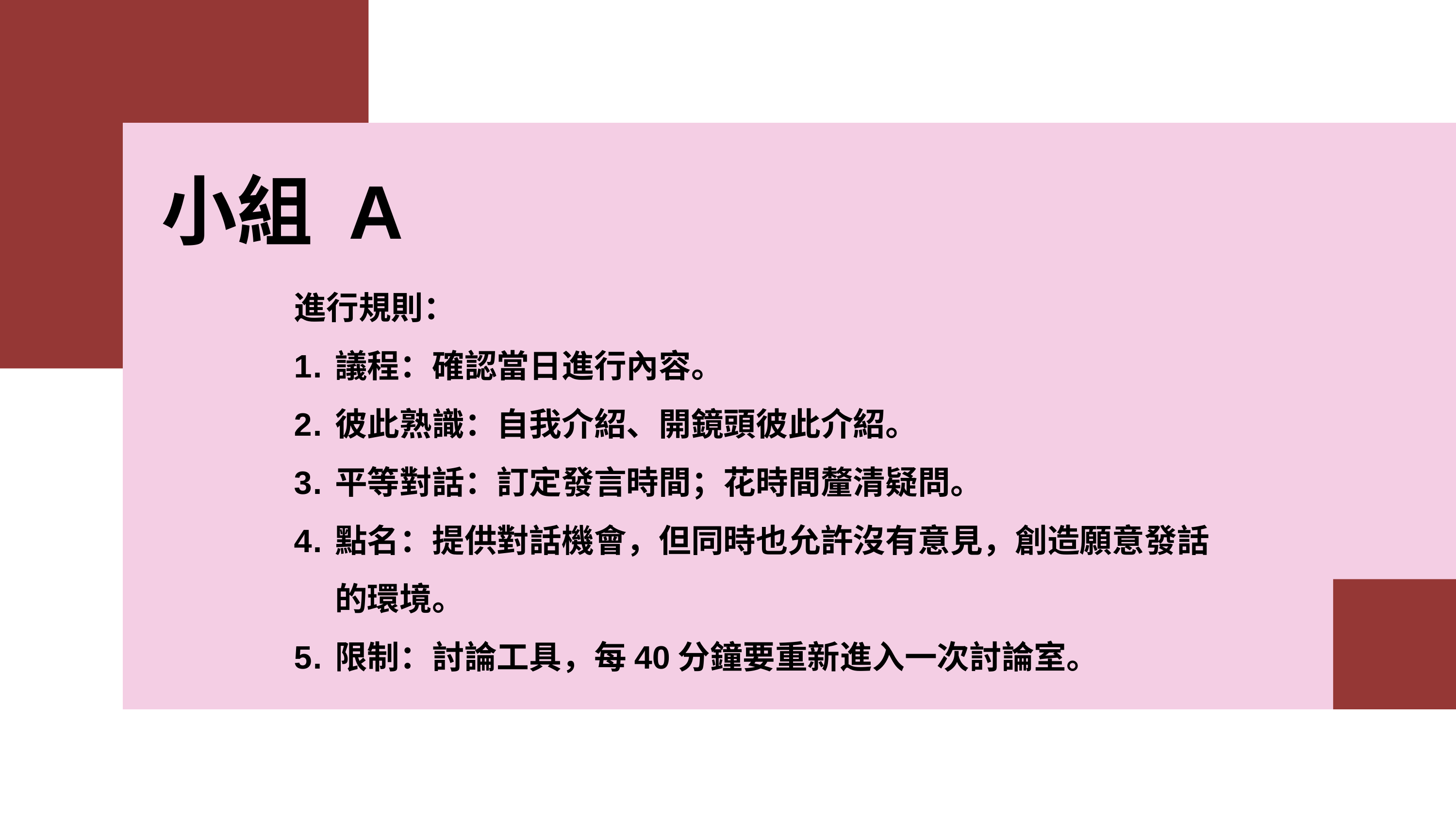

小組 A

進行規則：
議程：確認當日進行內容。
彼此熟識：自我介紹、開鏡頭彼此介紹。
平等對話：訂定發言時間；花時間釐清疑問。
點名：提供對話機會，但同時也允許沒有意見，創造願意發話的環境。
限制：討論工具，每40分鐘要重新進入一次討論室。